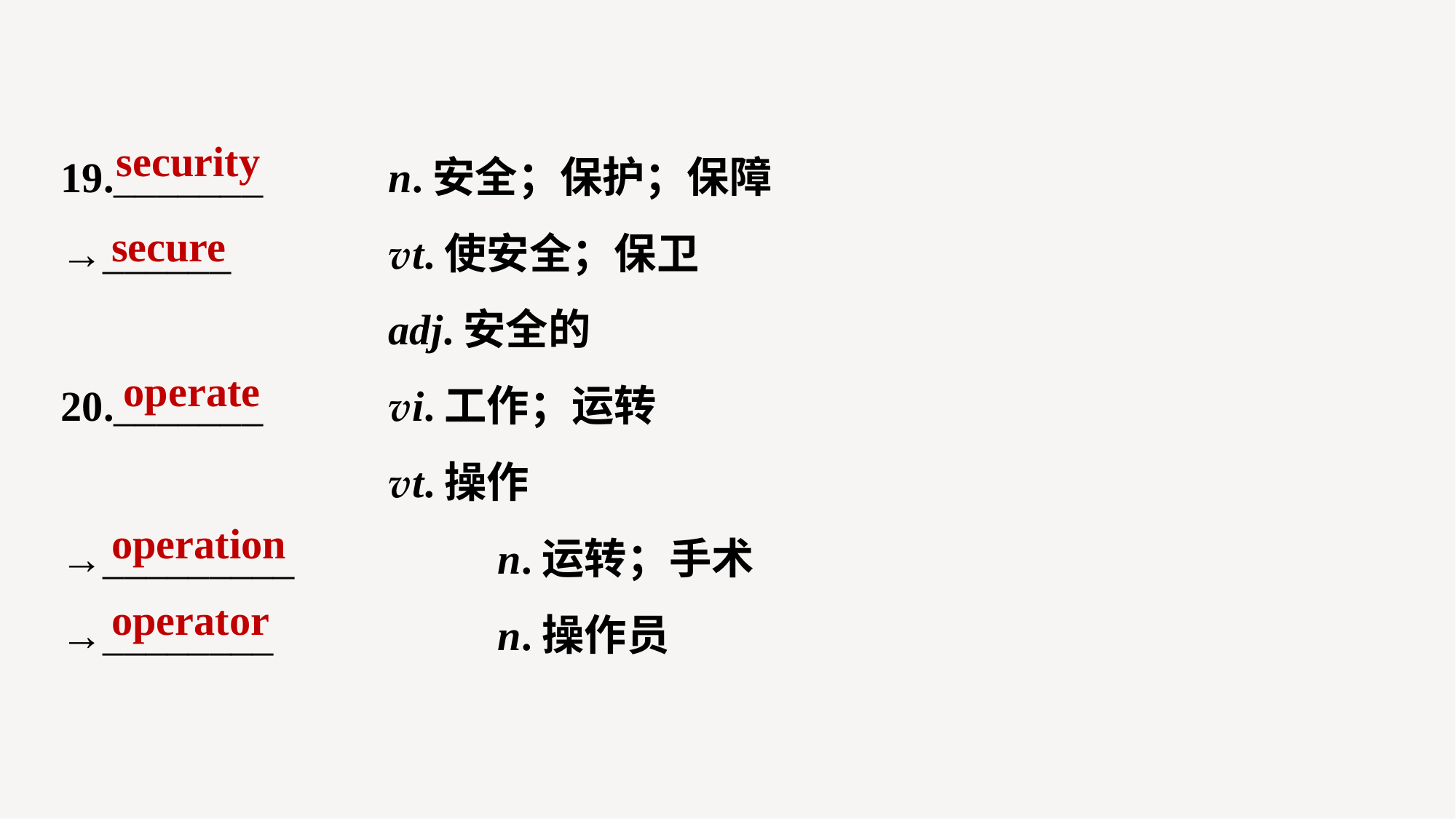

19._______ 		n.安全；保护；保障
→______ 		vt.使安全；保卫
			adj.安全的
20._______ 		vi.工作；运转
			vt.操作
→_________ 		n.运转；手术
→________ 		n.操作员
security
secure
operate
operation
operator